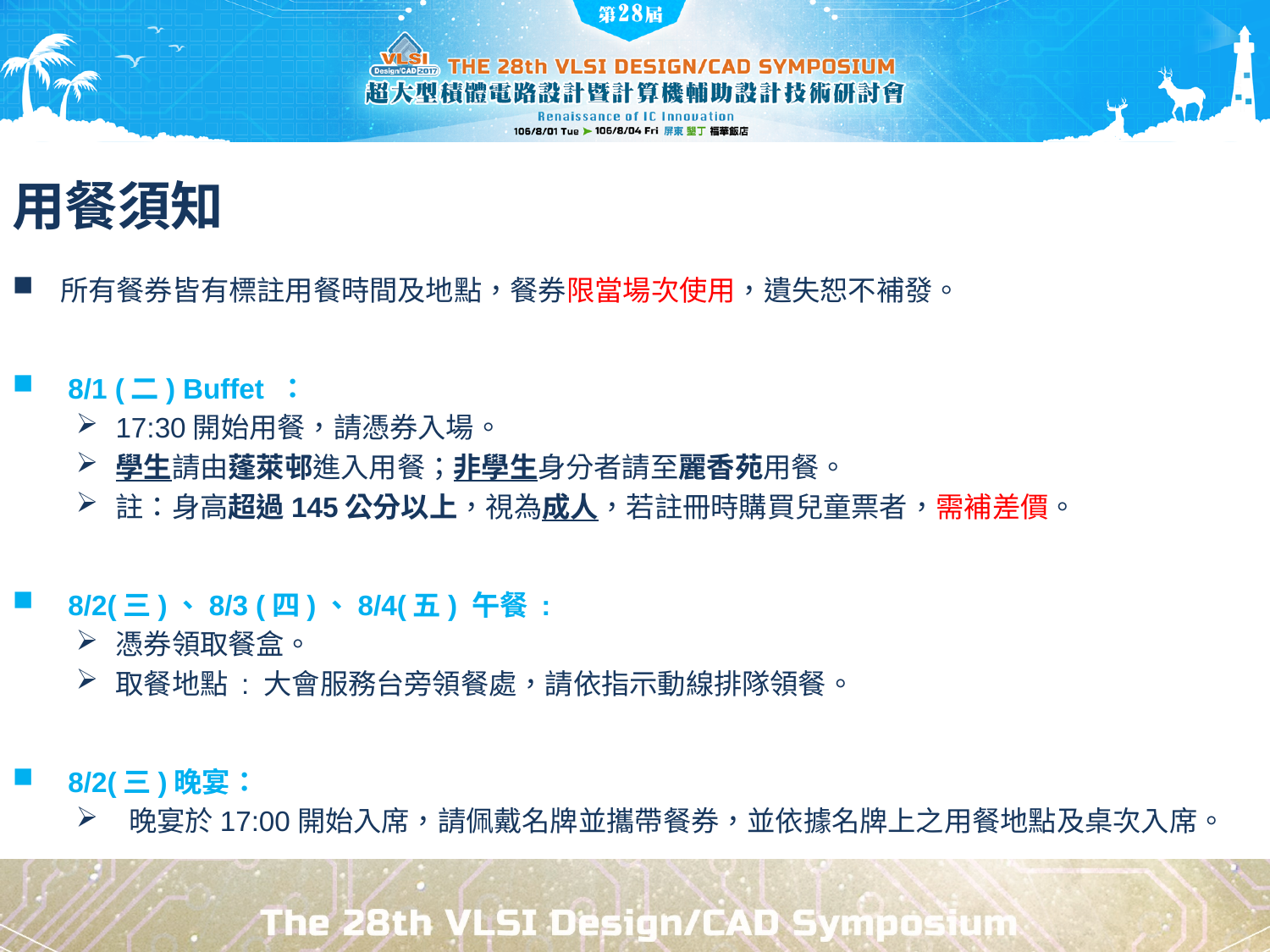

# 用餐須知
所有餐券皆有標註用餐時間及地點，餐券限當場次使用，遺失恕不補發。

 8/1 (二) Buffet ：
17:30開始用餐，請憑券入場。
學生請由蓬萊邨進入用餐；非學生身分者請至麗香苑用餐。
註：身高超過145公分以上，視為成人，若註冊時購買兒童票者，需補差價。

 8/2(三)、8/3 (四)、8/4(五) 午餐 :
憑券領取餐盒。
取餐地點 : 大會服務台旁領餐處，請依指示動線排隊領餐。

 8/2(三)晚宴：
 晚宴於17:00開始入席，請佩戴名牌並攜帶餐券，並依據名牌上之用餐地點及桌次入席。